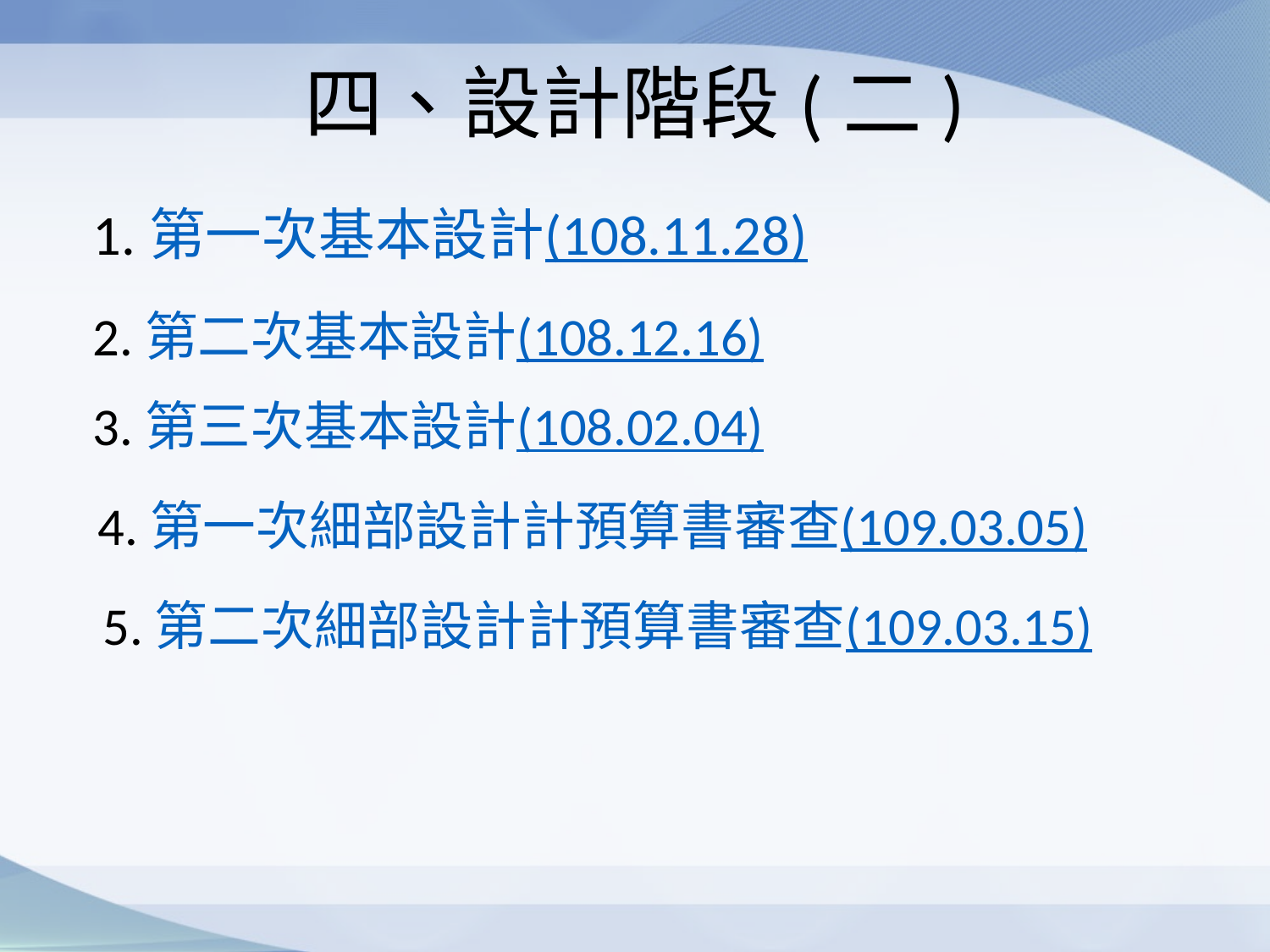

# 四、設計階段(二)
1.第一次基本設計(108.11.28)

2.第二次基本設計(108.12.16)

3.第三次基本設計(108.02.04)

4.第一次細部設計計預算書審查(109.03.05)

5.第二次細部設計計預算書審查(109.03.15)